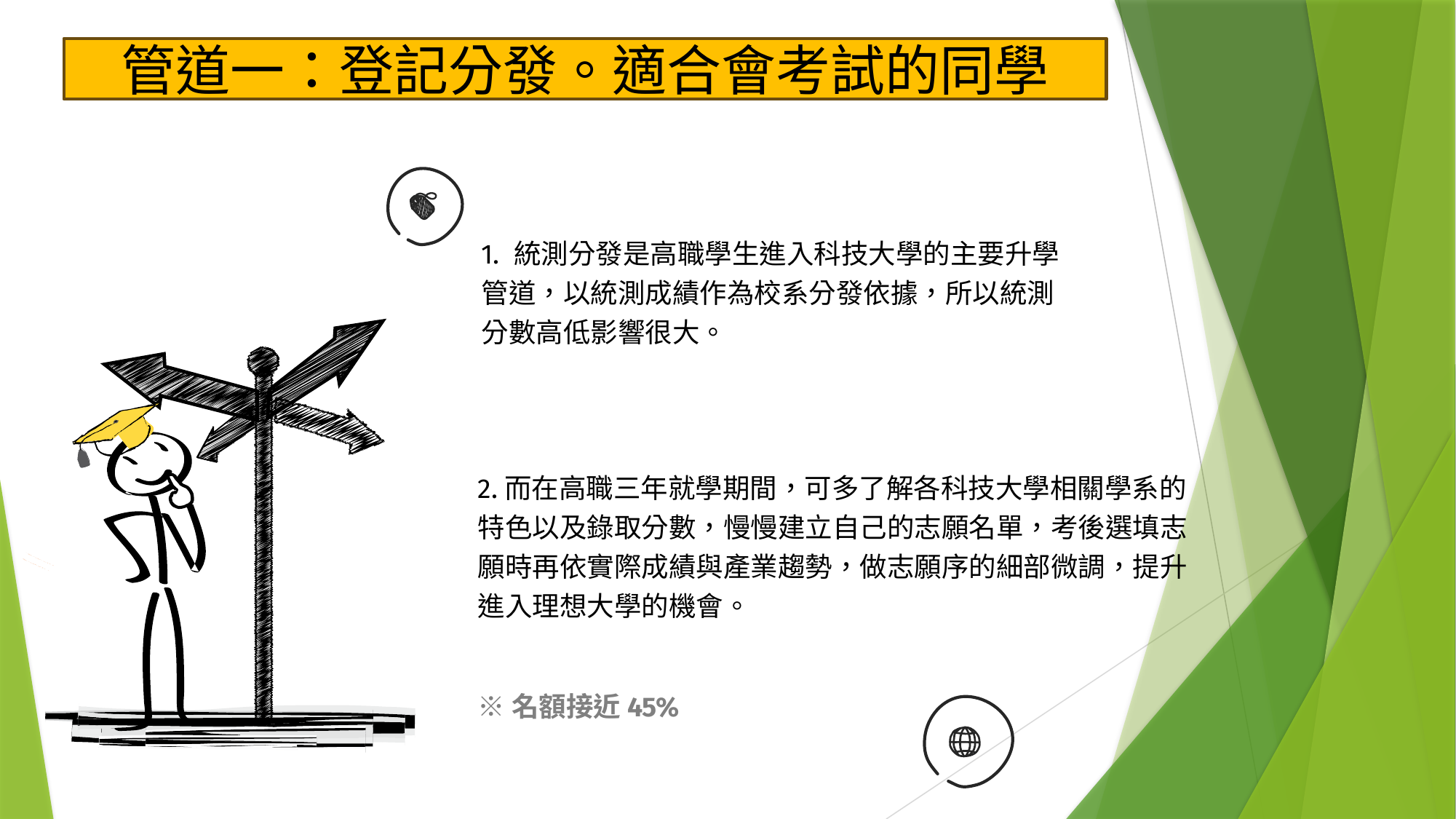

管道一：登記分發。適合會考試的同學

1. 統測分發是高職學生進入科技大學的主要升學管道，以統測成績作為校系分發依據，所以統測分數高低影響很大。

2.而在高職三年就學期間，可多了解各科技大學相關學系的特色以及錄取分數，慢慢建立自己的志願名單，考後選填志願時再依實際成績與產業趨勢，做志願序的細部微調，提升進入理想大學的機會。

※名額接近45%